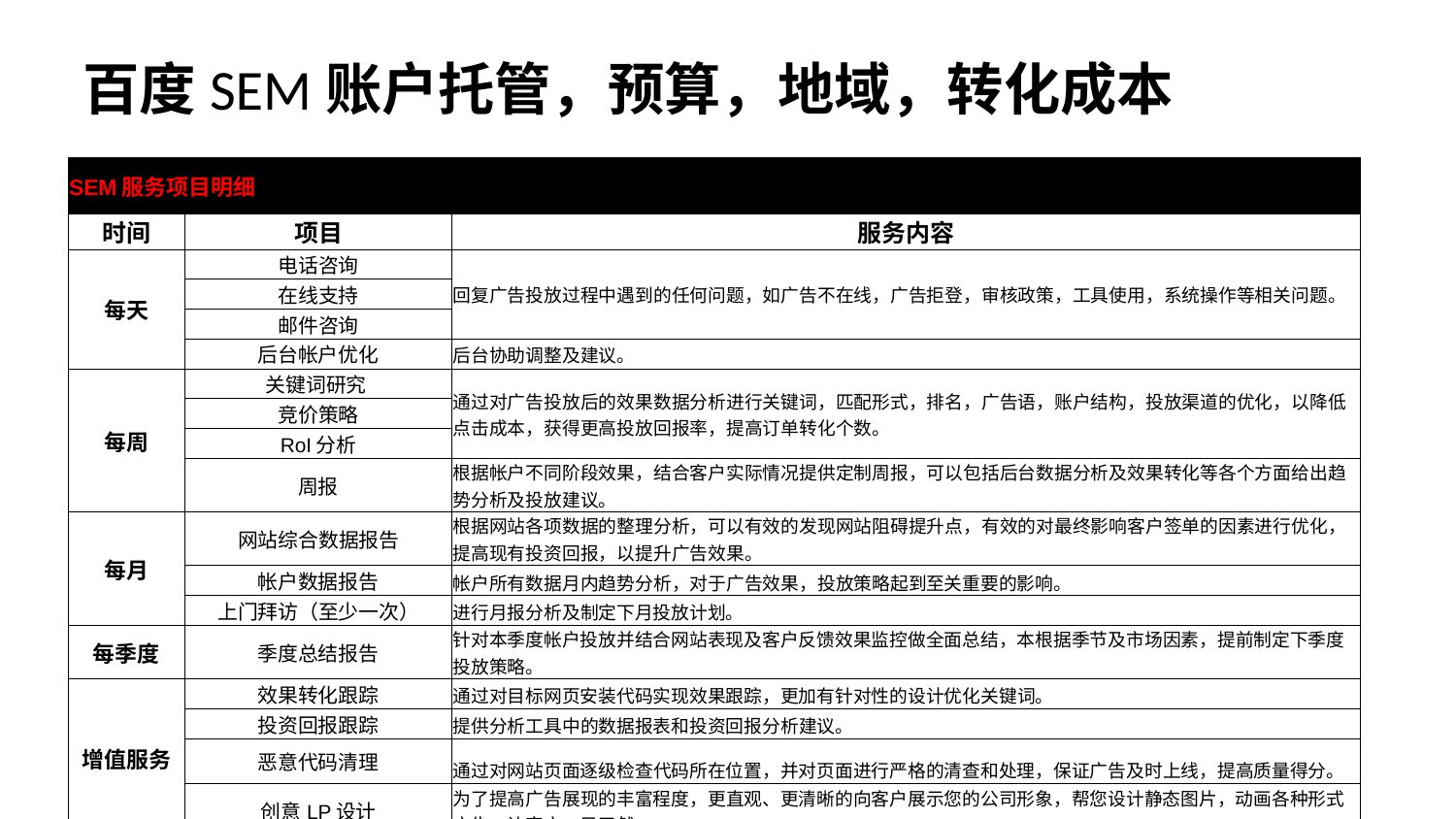

# 百度SEM账户托管，预算，地域，转化成本
| SEM服务项目明细 |  |  |
| --- | --- | --- |
| 时间 | 项目 | 服务内容 |
| 每天 | 电话咨询 | 回复广告投放过程中遇到的任何问题，如广告不在线，广告拒登，审核政策，工具使用，系统操作等相关问题。 |
|  | 在线支持 |  |
|  | 邮件咨询 |  |
|  | 后台帐户优化 | 后台协助调整及建议。 |
| 每周 | 关键词研究 | 通过对广告投放后的效果数据分析进行关键词，匹配形式，排名，广告语，账户结构，投放渠道的优化，以降低点击成本，获得更高投放回报率，提高订单转化个数。 |
|  | 竞价策略 |  |
|  | RoI分析 |  |
|  | 周报 | 根据帐户不同阶段效果，结合客户实际情况提供定制周报，可以包括后台数据分析及效果转化等各个方面给出趋势分析及投放建议。 |
| 每月 | 网站综合数据报告 | 根据网站各项数据的整理分析，可以有效的发现网站阻碍提升点，有效的对最终影响客户签单的因素进行优化，提高现有投资回报，以提升广告效果。 |
|  | 帐户数据报告 | 帐户所有数据月内趋势分析，对于广告效果，投放策略起到至关重要的影响。 |
|  | 上门拜访（至少一次） | 进行月报分析及制定下月投放计划。 |
| 每季度 | 季度总结报告 | 针对本季度帐户投放并结合网站表现及客户反馈效果监控做全面总结，本根据季节及市场因素，提前制定下季度投放策略。 |
| 增值服务 | 效果转化跟踪 | 通过对目标网页安装代码实现效果跟踪，更加有针对性的设计优化关键词。 |
|  | 投资回报跟踪 | 提供分析工具中的数据报表和投资回报分析建议。 |
|  | 恶意代码清理 | 通过对网站页面逐级检查代码所在位置，并对页面进行严格的清查和处理，保证广告及时上线，提高质量得分。 |
|  | 创意LP设计 | 为了提高广告展现的丰富程度，更直观、更清晰的向客户展示您的公司形象，帮您设计静态图片，动画各种形式广告，让客户一目了然。 |